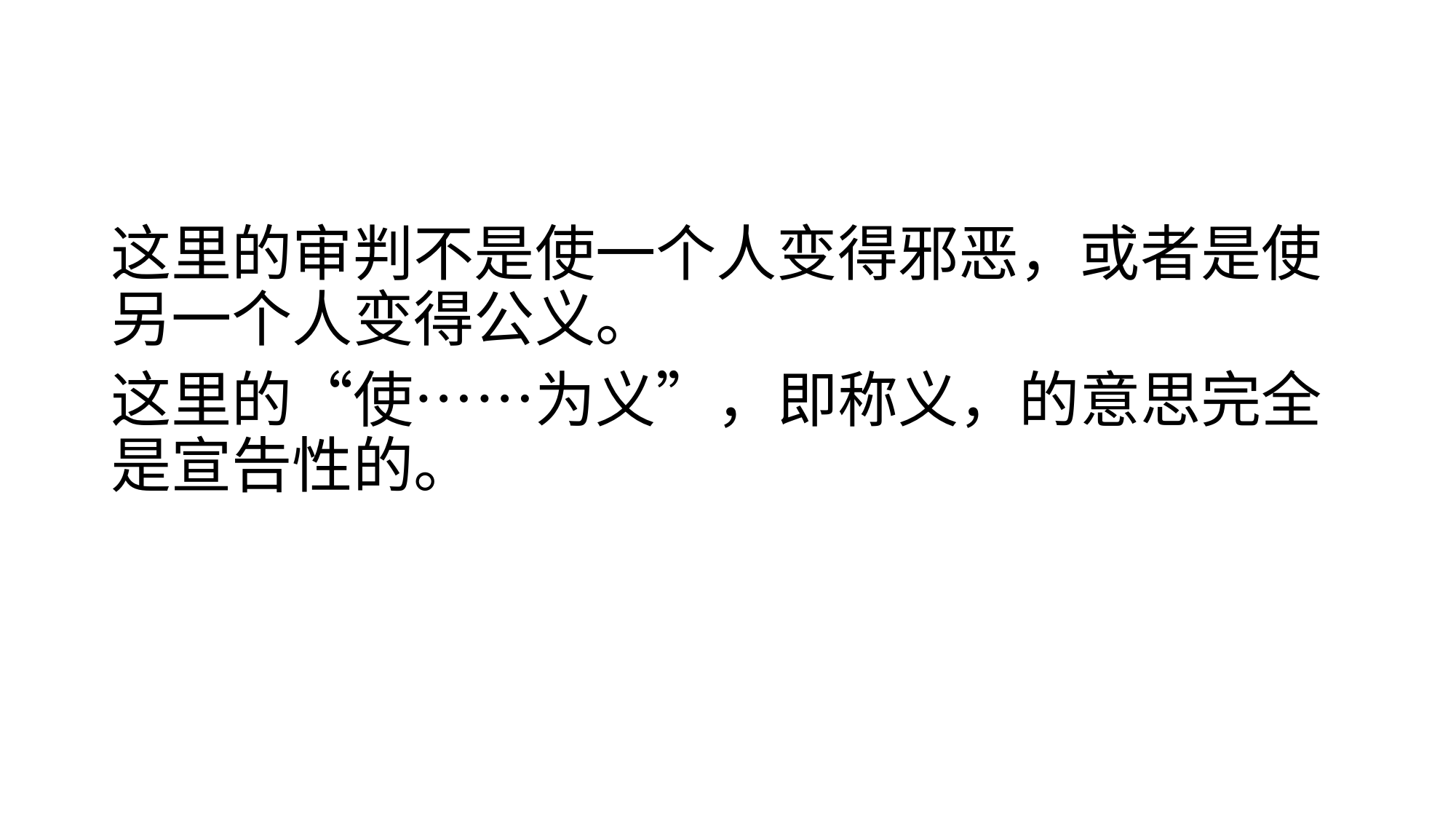

#
这里的审判不是使一个人变得邪恶，或者是使另一个人变得公义。
这里的“使……为义”，即称义，的意思完全是宣告性的。